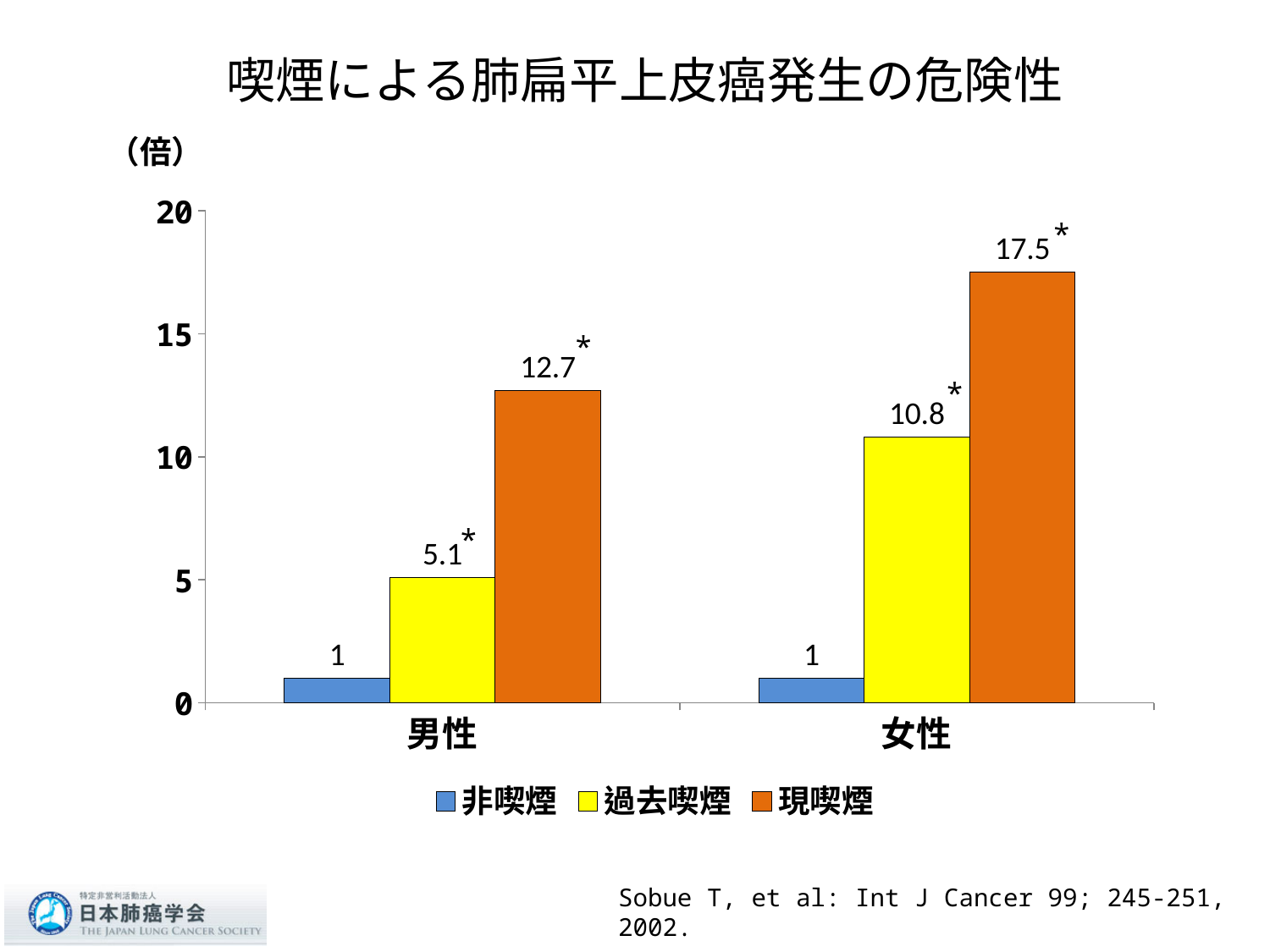

# 喫煙による肺扁平上皮癌発生の危険性
（倍）

### Chart

| Category | 非喫煙 | 過去喫煙 | 現喫煙 |
|---|---|---|---|
| 男性 | 1.0 | 5.1 | 12.7 |
| 女性 | 1.0 | 10.8 | 17.5 |
*
*
*
*
Sobue T, et al: Int J Cancer 99; 245-251, 2002.